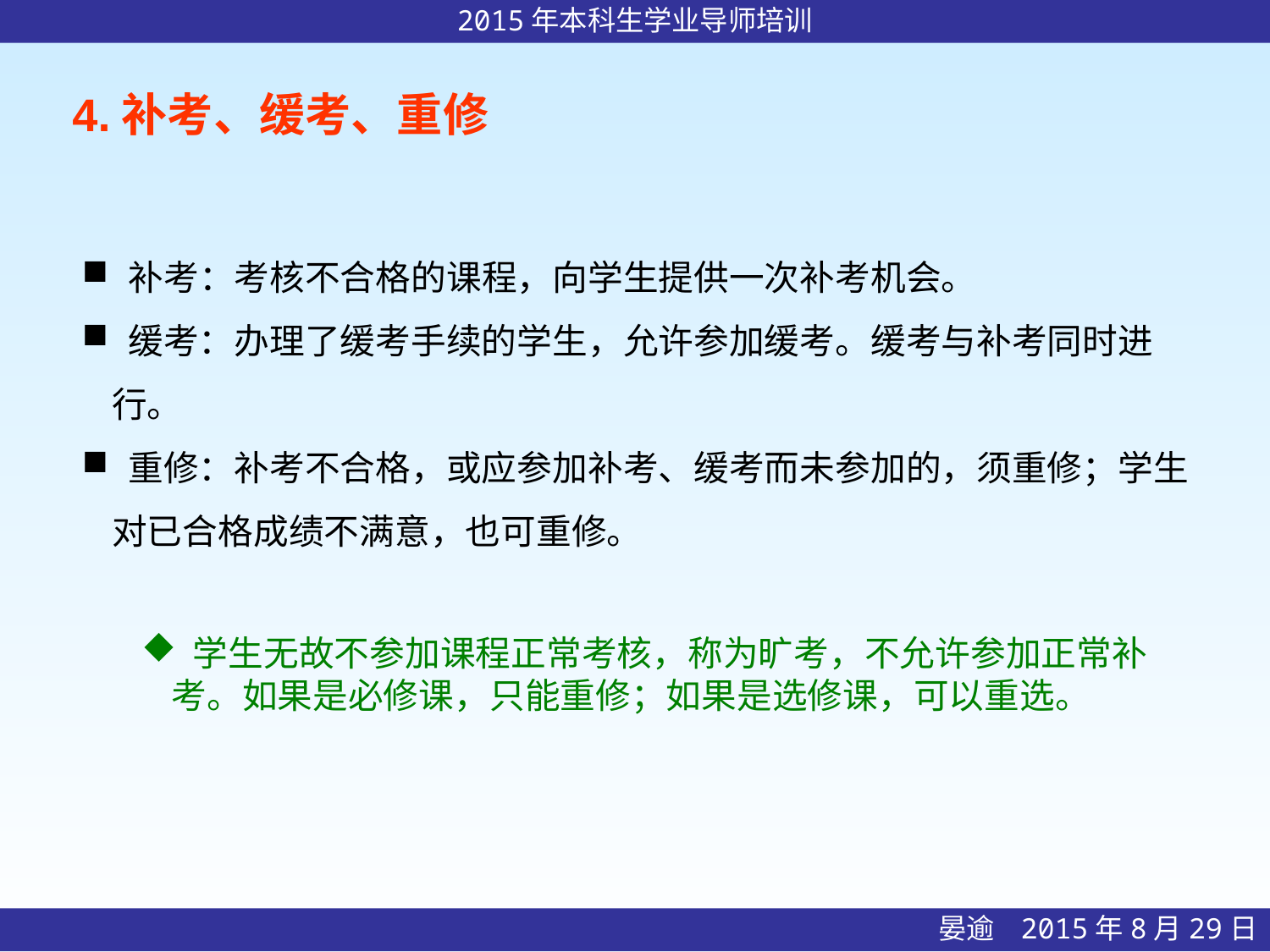

4.补考、缓考、重修
 补考：考核不合格的课程，向学生提供一次补考机会。
 缓考：办理了缓考手续的学生，允许参加缓考。缓考与补考同时进行。
 重修：补考不合格，或应参加补考、缓考而未参加的，须重修；学生对已合格成绩不满意，也可重修。
 学生无故不参加课程正常考核，称为旷考，不允许参加正常补考。如果是必修课，只能重修；如果是选修课，可以重选。